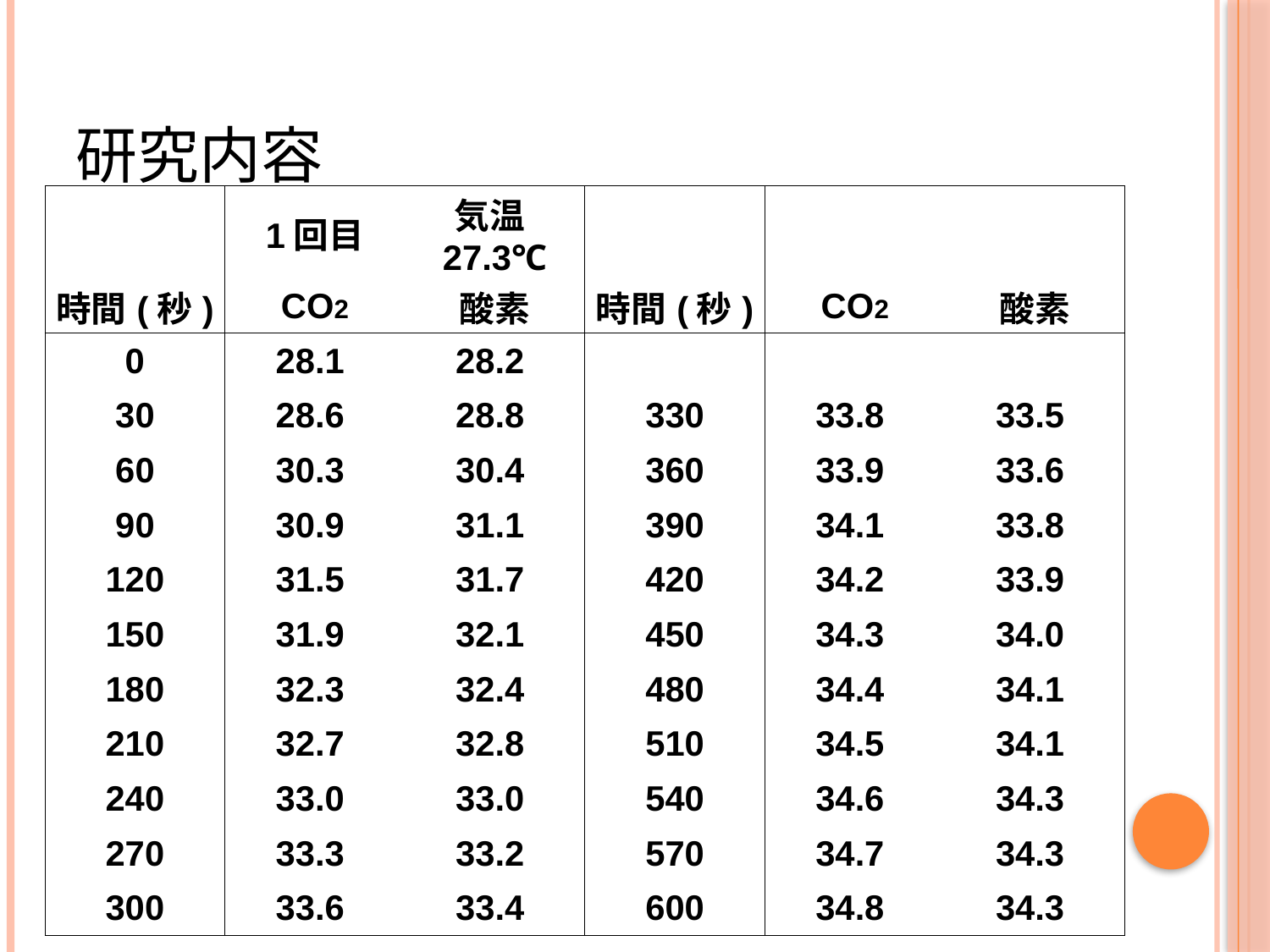

# 研究内容
|  | 1回目 | 気温27.3℃ |  |  |  |
| --- | --- | --- | --- | --- | --- |
| 時間(秒) | CO2 | 酸素 | 時間(秒) | CO2 | 酸素 |
| 0 | 28.1 | 28.2 |  |  |  |
| 30 | 28.6 | 28.8 | 330 | 33.8 | 33.5 |
| 60 | 30.3 | 30.4 | 360 | 33.9 | 33.6 |
| 90 | 30.9 | 31.1 | 390 | 34.1 | 33.8 |
| 120 | 31.5 | 31.7 | 420 | 34.2 | 33.9 |
| 150 | 31.9 | 32.1 | 450 | 34.3 | 34.0 |
| 180 | 32.3 | 32.4 | 480 | 34.4 | 34.1 |
| 210 | 32.7 | 32.8 | 510 | 34.5 | 34.1 |
| 240 | 33.0 | 33.0 | 540 | 34.6 | 34.3 |
| 270 | 33.3 | 33.2 | 570 | 34.7 | 34.3 |
| 300 | 33.6 | 33.4 | 600 | 34.8 | 34.3 |